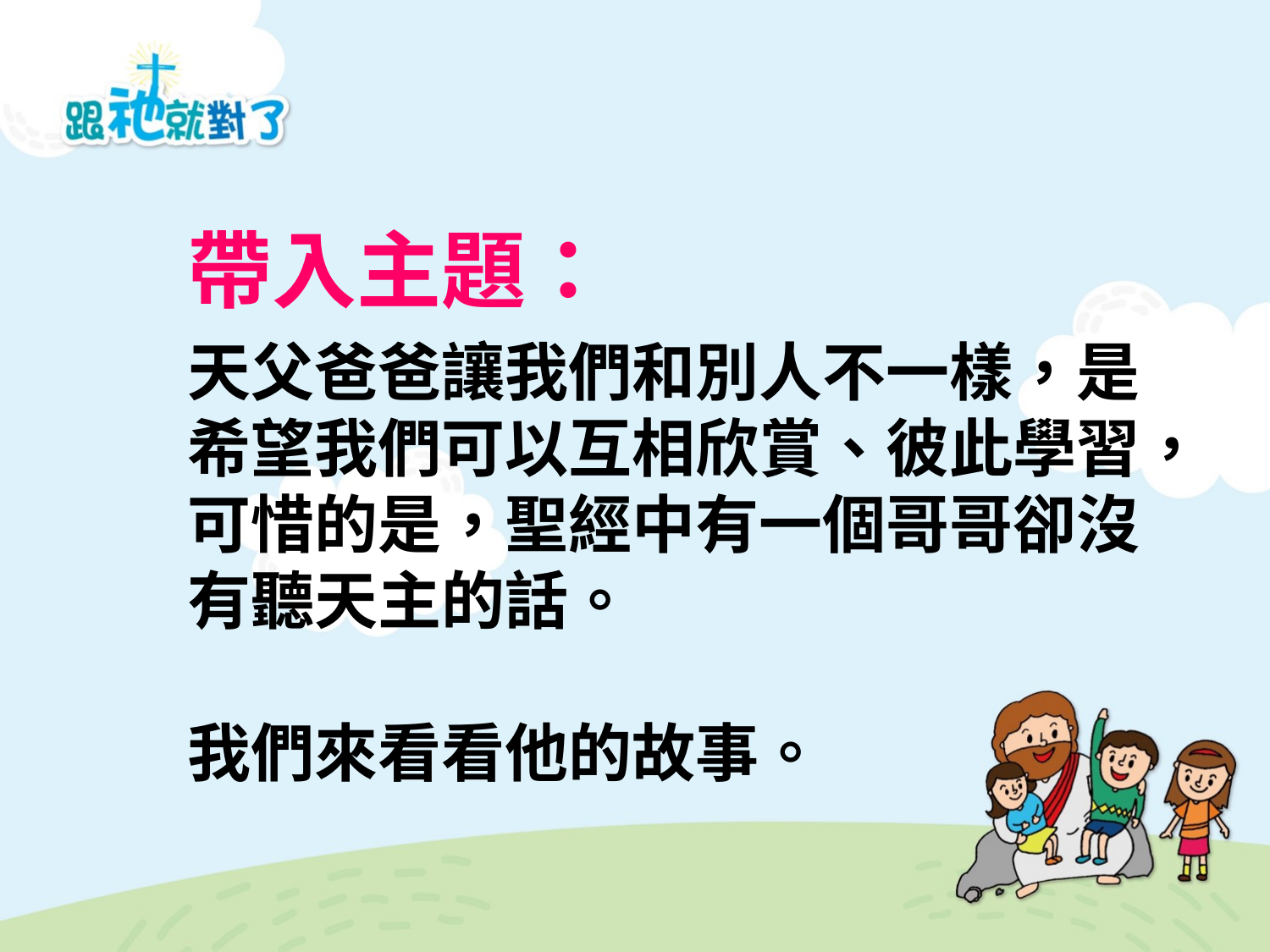

帶入主題：
天父爸爸讓我們和別人不一樣，是希望我們可以互相欣賞、彼此學習，可惜的是，聖經中有一個哥哥卻沒有聽天主的話。

我們來看看他的故事。